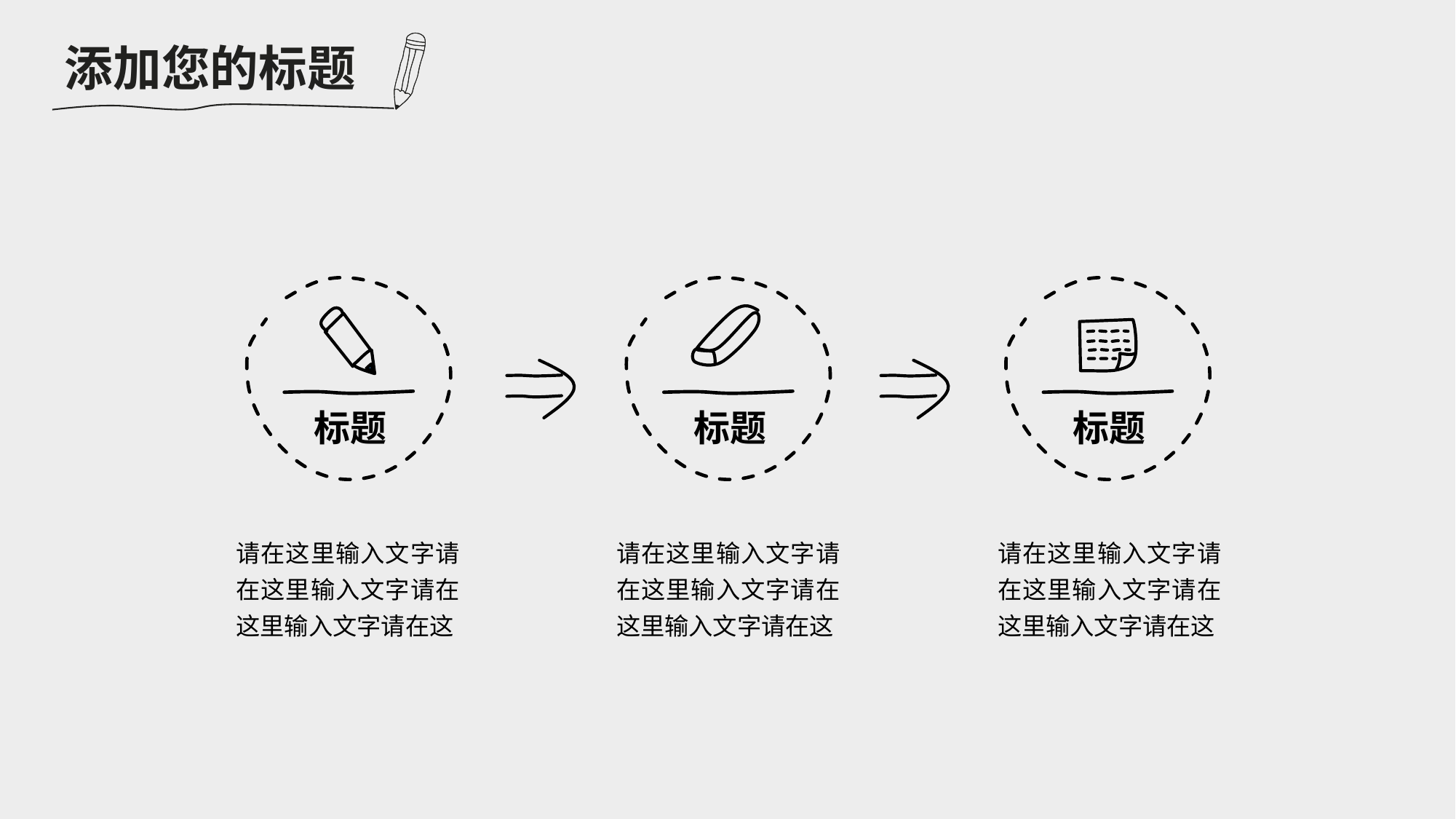

添加您的标题

标题
标题
标题
请在这里输入文字请在这里输入文字请在这里输入文字请在这
请在这里输入文字请在这里输入文字请在这里输入文字请在这
请在这里输入文字请在这里输入文字请在这里输入文字请在这